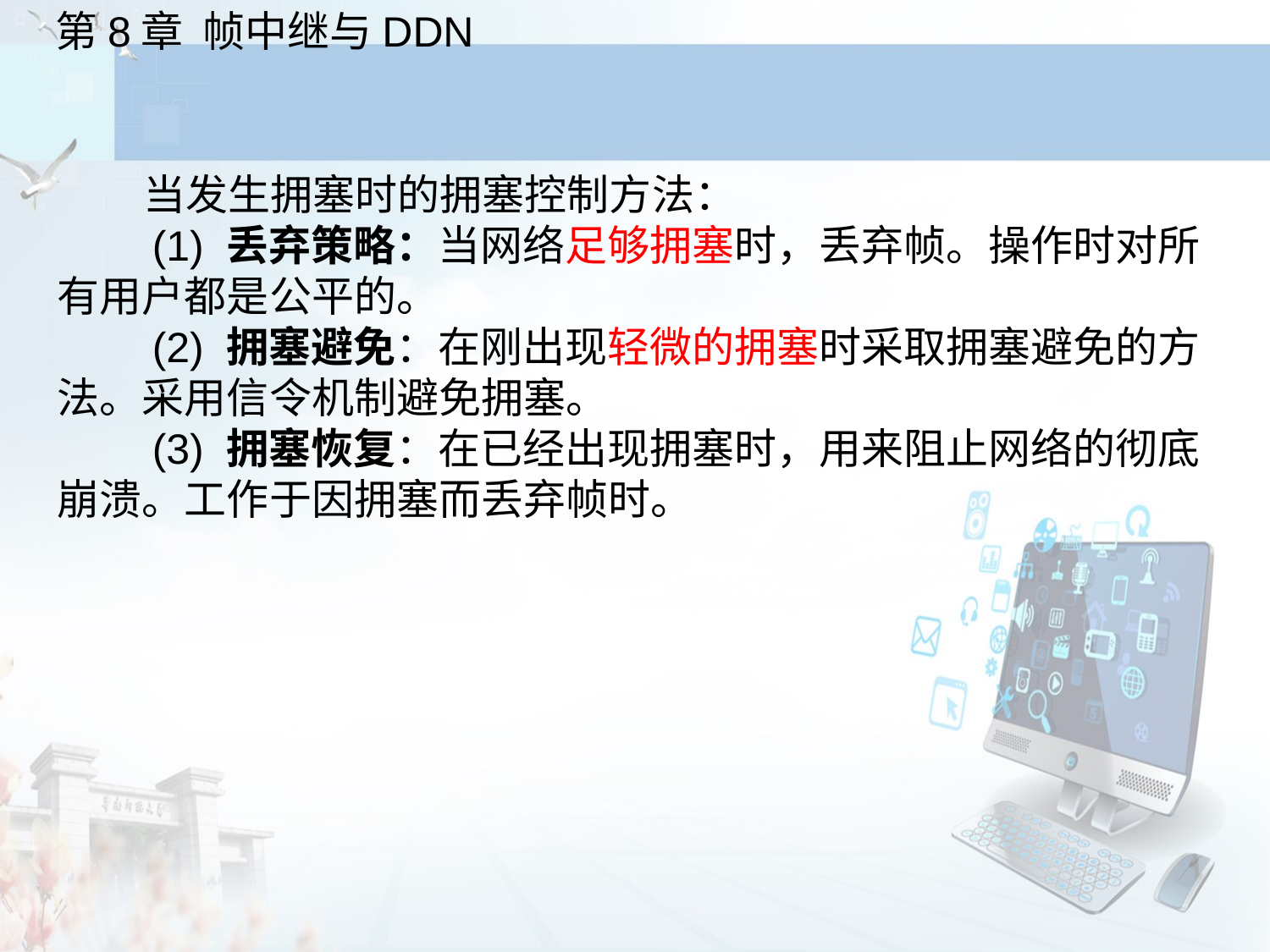

当发生拥塞时的拥塞控制方法：
        (1) 丢弃策略：当网络足够拥塞时，丢弃帧。操作时对所有用户都是公平的。
        (2) 拥塞避免：在刚出现轻微的拥塞时采取拥塞避免的方法。采用信令机制避免拥塞。
        (3) 拥塞恢复：在已经出现拥塞时，用来阻止网络的彻底崩溃。工作于因拥塞而丢弃帧时。